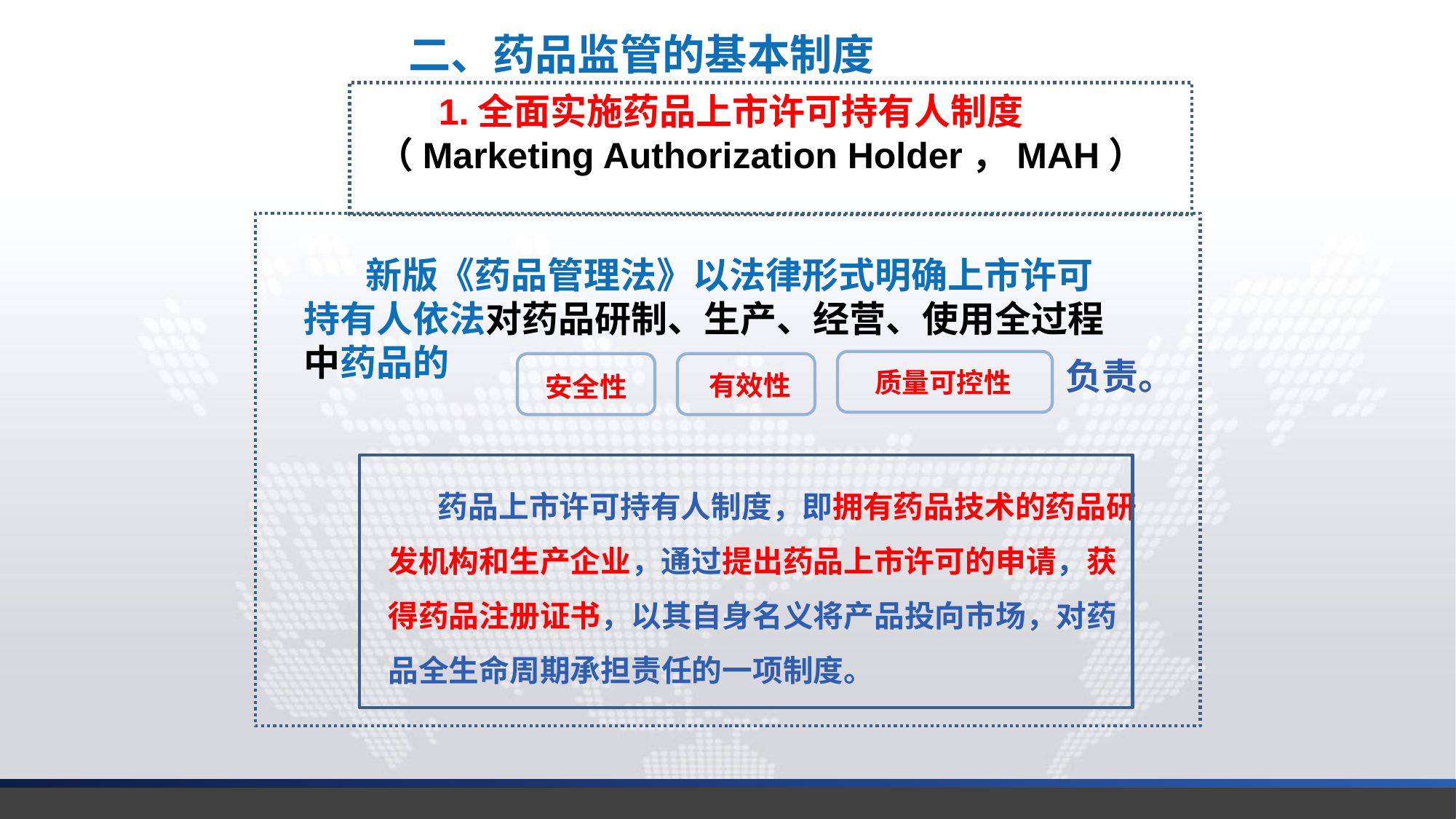

二、药品监管的基本制度

      1.全面实施药品上市许可持有人制度（Marketing Authorization Holder，MAH）

         新版《药品管理法》以法律形式明确上市许可持有人依法对药品研制、生产、经营、使用全过程中药品的

负责。

质量可控性
有效性
安全性

       药品上市许可持有人制度，即拥有药品技术的药品研发机构和生产企业，通过提出药品上市许可的申请，获得药品注册证书，以其自身名义将产品投向市场，对药品全生命周期承担责任的一项制度。

延时符